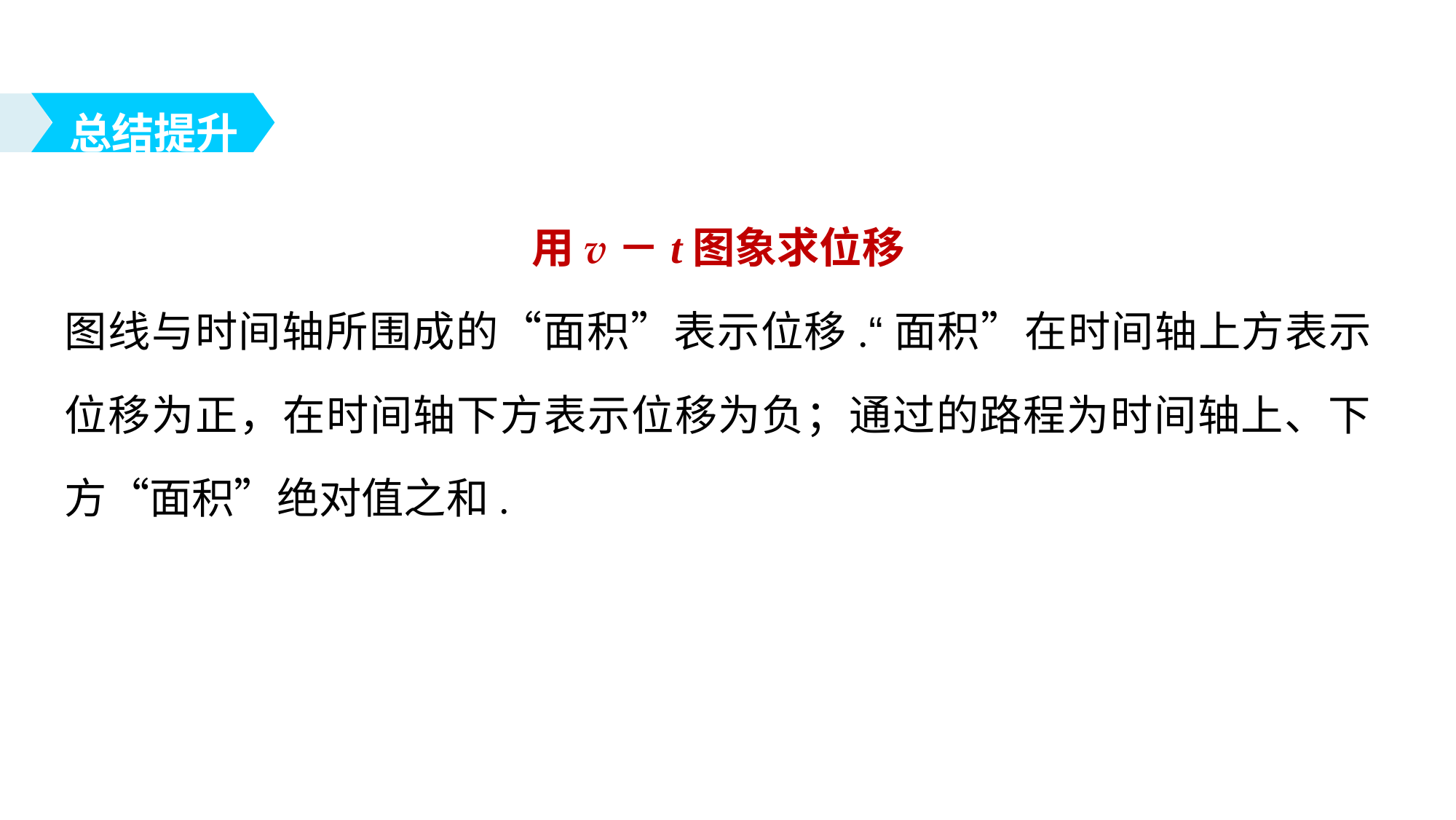

总结提升

用v－t图象求位移
图线与时间轴所围成的“面积”表示位移.“面积”在时间轴上方表示位移为正，在时间轴下方表示位移为负；通过的路程为时间轴上、下方“面积”绝对值之和.